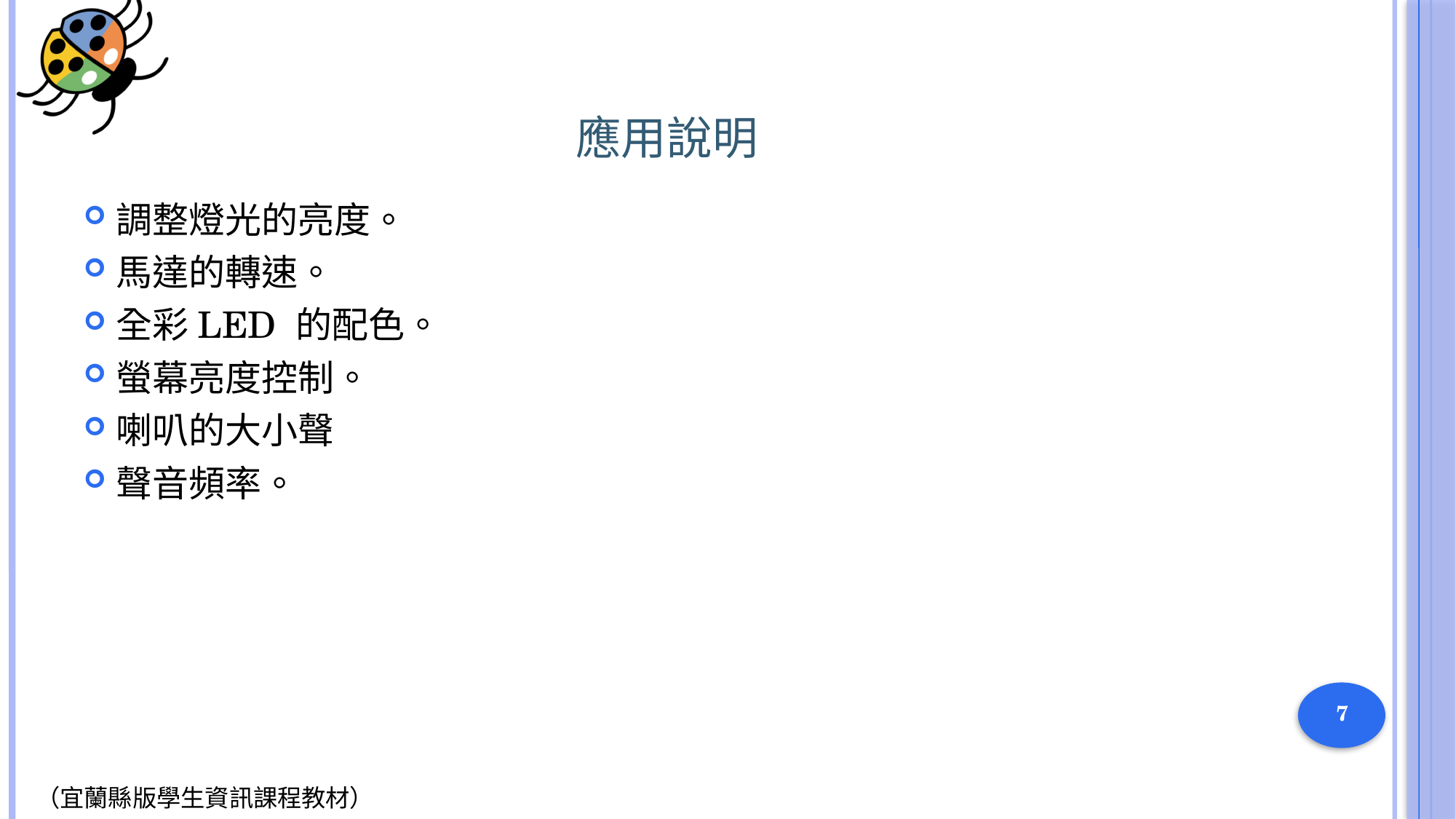

# 應用說明
調整燈光的亮度。
馬達的轉速。
全彩LED 的配色。
螢幕亮度控制。
喇叭的大小聲
聲音頻率。
7